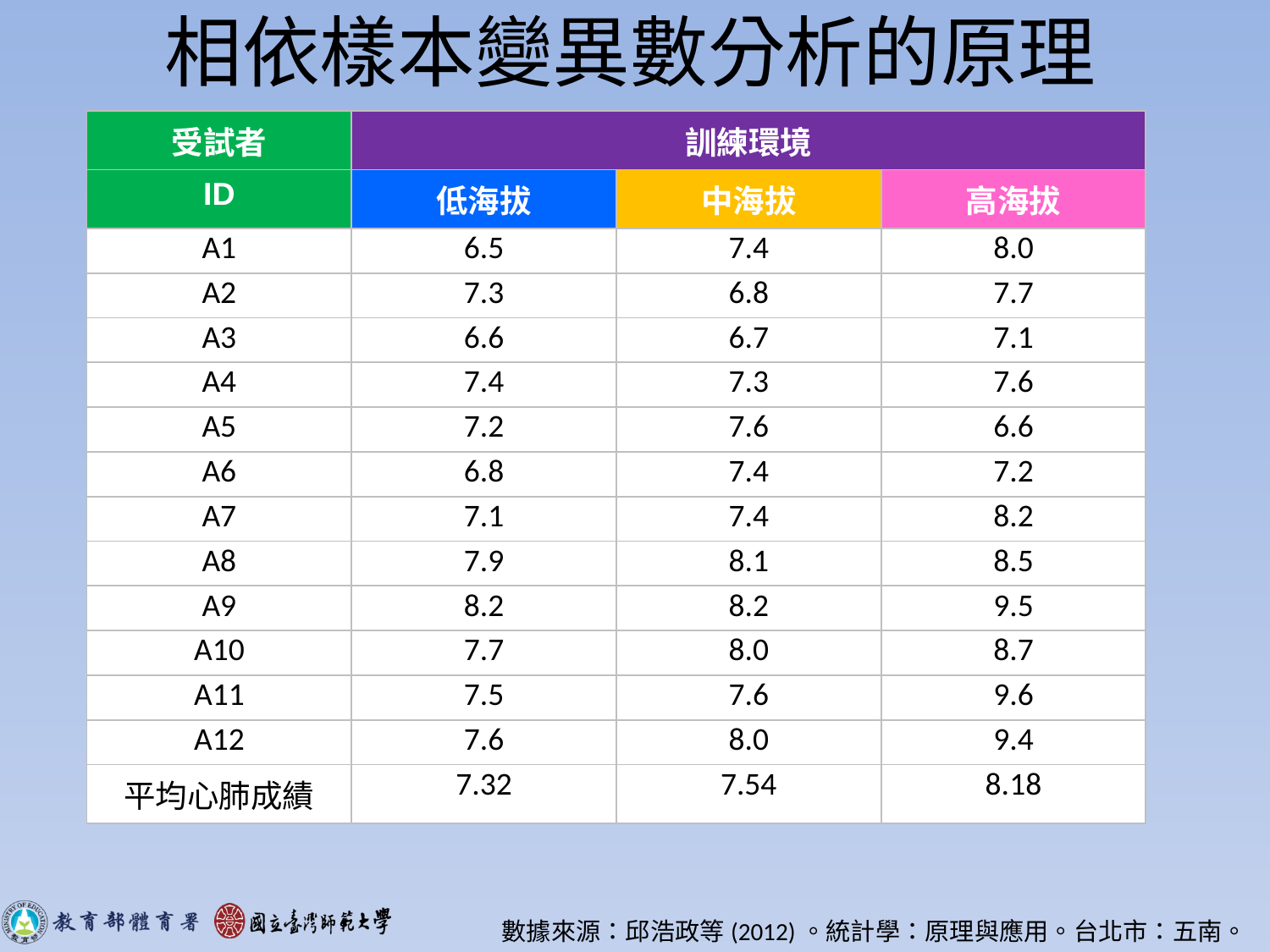

# 相依樣本變異數分析的原理
| 受試者 | 訓練環境 |  |  |
| --- | --- | --- | --- |
| ID | 低海拔 | 中海拔 | 高海拔 |
| A1 | 6.5 | 7.4 | 8.0 |
| A2 | 7.3 | 6.8 | 7.7 |
| A3 | 6.6 | 6.7 | 7.1 |
| A4 | 7.4 | 7.3 | 7.6 |
| A5 | 7.2 | 7.6 | 6.6 |
| A6 | 6.8 | 7.4 | 7.2 |
| A7 | 7.1 | 7.4 | 8.2 |
| A8 | 7.9 | 8.1 | 8.5 |
| A9 | 8.2 | 8.2 | 9.5 |
| A10 | 7.7 | 8.0 | 8.7 |
| A11 | 7.5 | 7.6 | 9.6 |
| A12 | 7.6 | 8.0 | 9.4 |
| 平均心肺成績 | 7.32 | 7.54 | 8.18 |
數據來源：邱浩政等(2012)。統計學：原理與應用。台北市：五南。